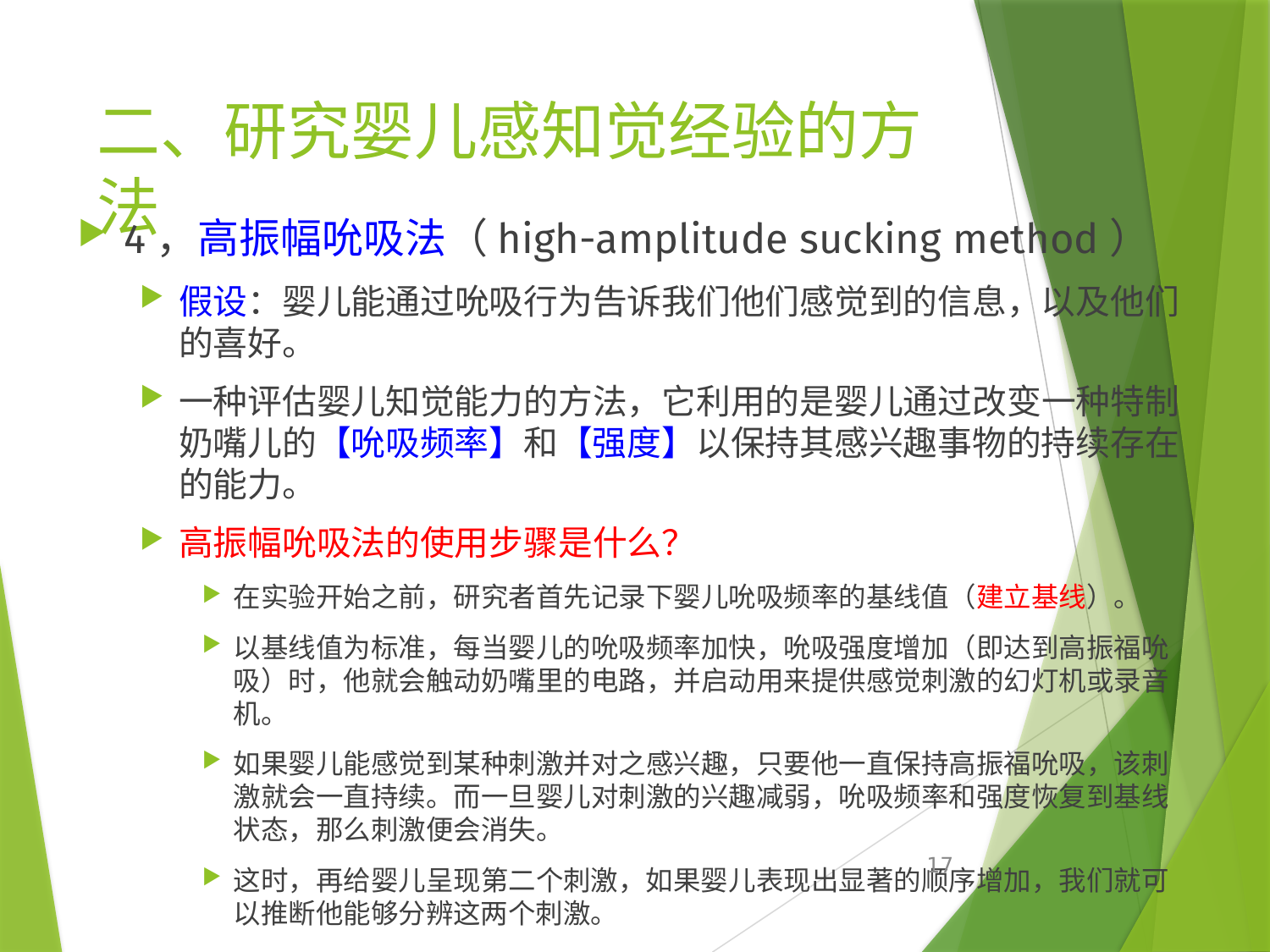

# 二、研究婴儿感知觉经验的方法
4，高振幅吮吸法（high-amplitude sucking method）
假设：婴儿能通过吮吸行为告诉我们他们感觉到的信息，以及他们的喜好。
一种评估婴儿知觉能力的方法，它利用的是婴儿通过改变一种特制奶嘴儿的【吮吸频率】和【强度】以保持其感兴趣事物的持续存在的能力。
高振幅吮吸法的使用步骤是什么？
在实验开始之前，研究者首先记录下婴儿吮吸频率的基线值（建立基线）。
以基线值为标准，每当婴儿的吮吸频率加快，吮吸强度增加（即达到高振福吮吸）时，他就会触动奶嘴里的电路，并启动用来提供感觉刺激的幻灯机或录音机。
如果婴儿能感觉到某种刺激并对之感兴趣，只要他一直保持高振福吮吸，该刺激就会一直持续。而一旦婴儿对刺激的兴趣减弱，吮吸频率和强度恢复到基线状态，那么刺激便会消失。
这时，再给婴儿呈现第二个刺激，如果婴儿表现出显著的顺序增加，我们就可以推断他能够分辨这两个刺激。
17